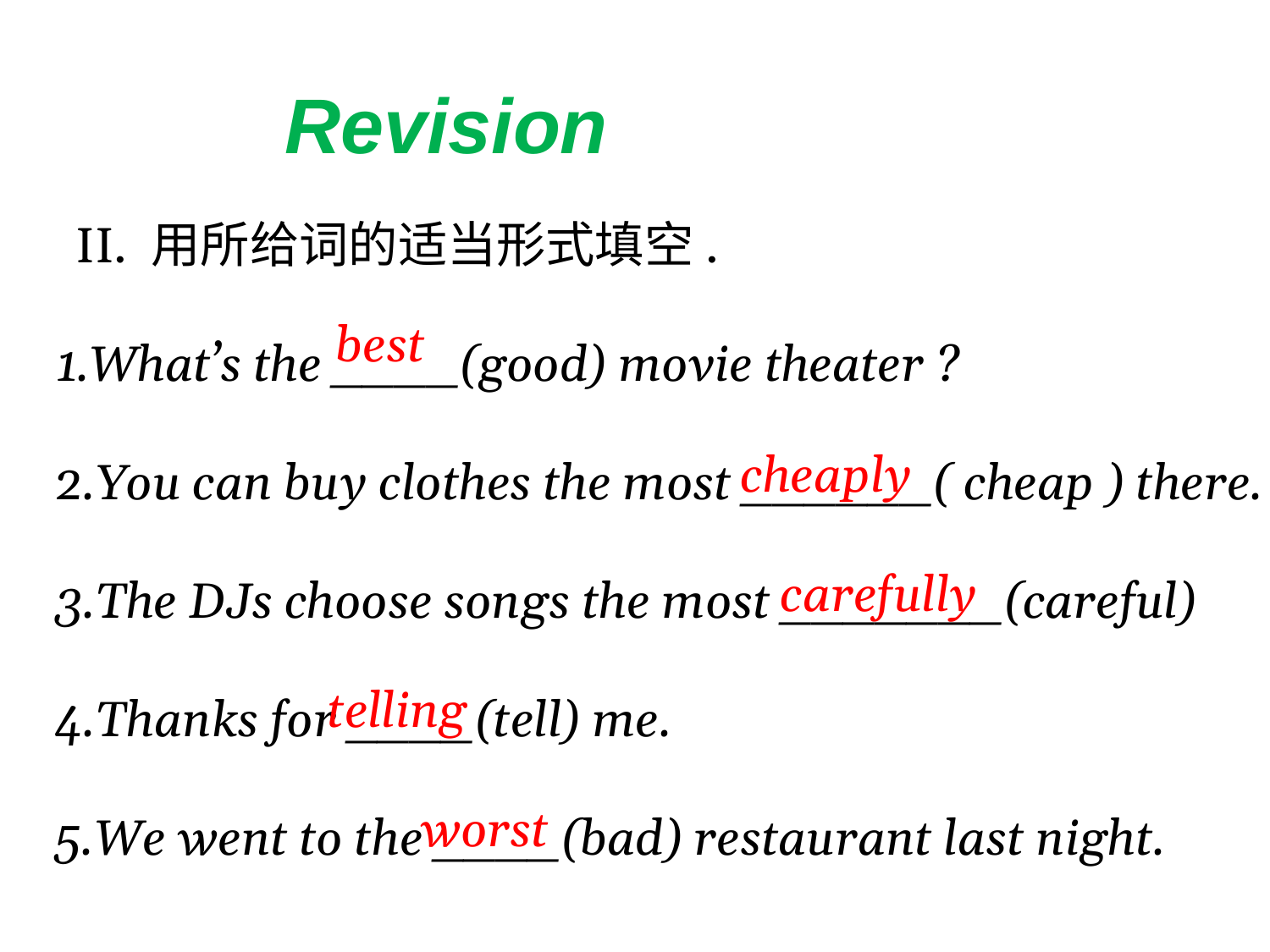

Revision
II. 用所给词的适当形式填空.
What’s the ____(good) movie theater ?
You can buy clothes the most ______( cheap ) there.
The DJs choose songs the most _______(careful)
Thanks for ____(tell) me.
We went to the ____(bad) restaurant last night.
best
cheaply
carefully
telling
worst